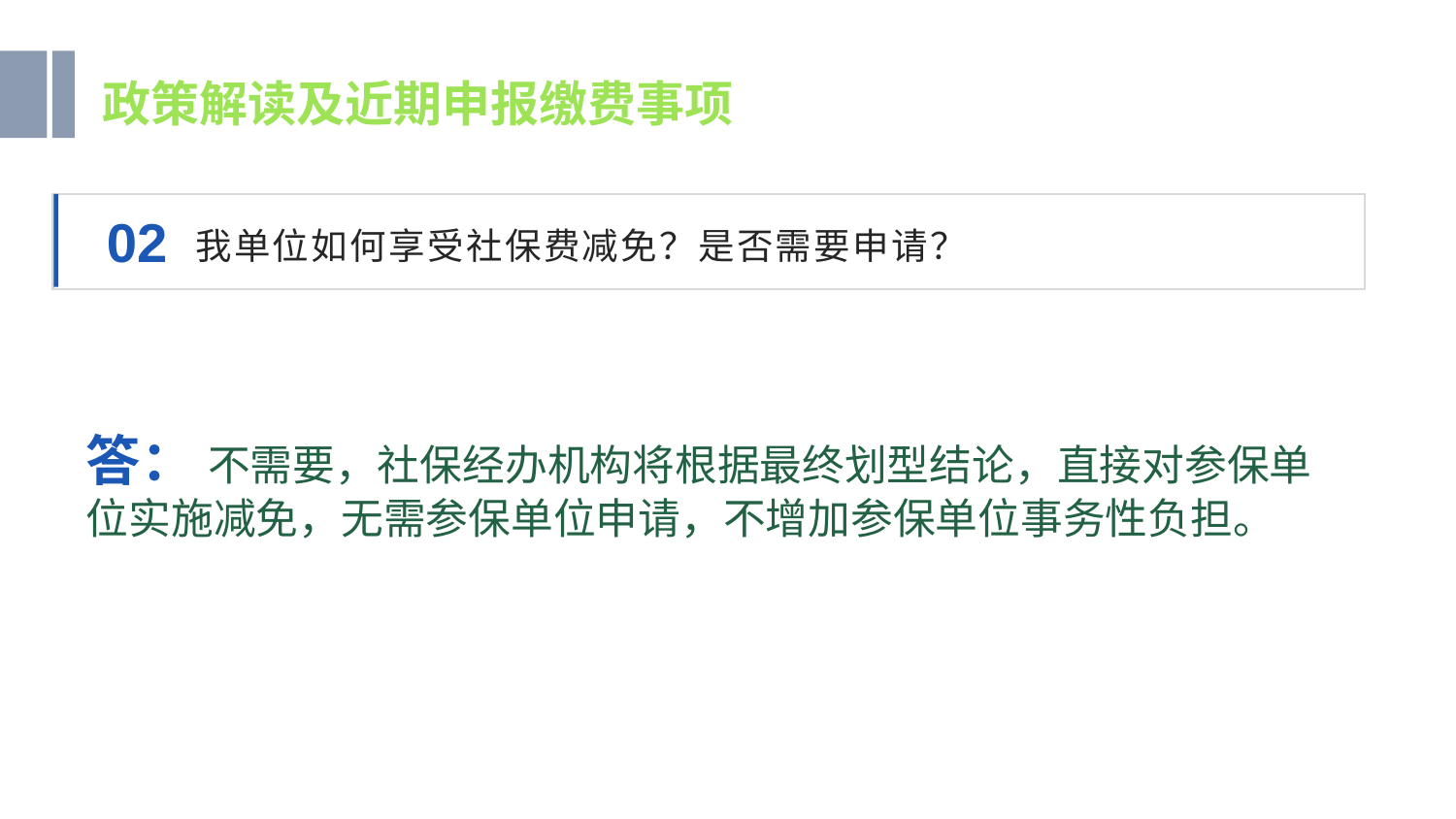

政策解读及近期申报缴费事项

02
我单位如何享受社保费减免？是否需要申请？
答： 不需要，社保经办机构将根据最终划型结论，直接对参保单位实施减免，无需参保单位申请，不增加参保单位事务性负担。